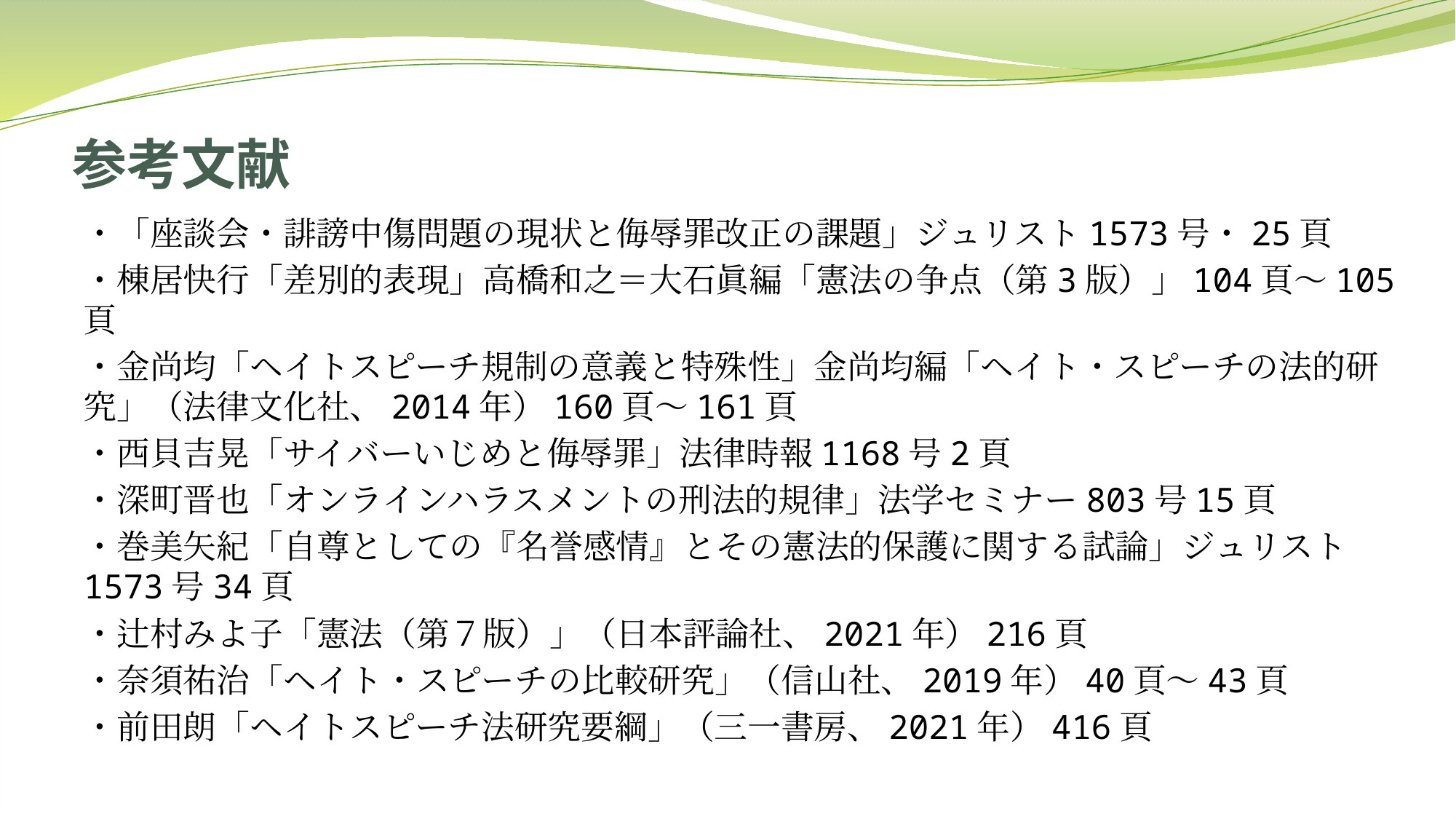

# 参考文献
・「座談会・誹謗中傷問題の現状と侮辱罪改正の課題」ジュリスト1573号・25頁
・棟居快行「差別的表現」高橋和之＝大石眞編「憲法の争点（第3版）」104頁～105頁
・金尚均「ヘイトスピーチ規制の意義と特殊性」金尚均編「ヘイト・スピーチの法的研究」（法律文化社、2014年）160頁～161頁
・西貝吉晃「サイバーいじめと侮辱罪」法律時報1168号2頁
・深町晋也「オンラインハラスメントの刑法的規律」法学セミナー803号15頁
・巻美矢紀「自尊としての『名誉感情』とその憲法的保護に関する試論」ジュリスト1573号34頁
・辻村みよ子「憲法（第７版）」（日本評論社、2021年）216頁
・奈須祐治「ヘイト・スピーチの比較研究」（信山社、2019年）40頁～43頁
・前田朗「ヘイトスピーチ法研究要綱」（三一書房、2021年）416頁